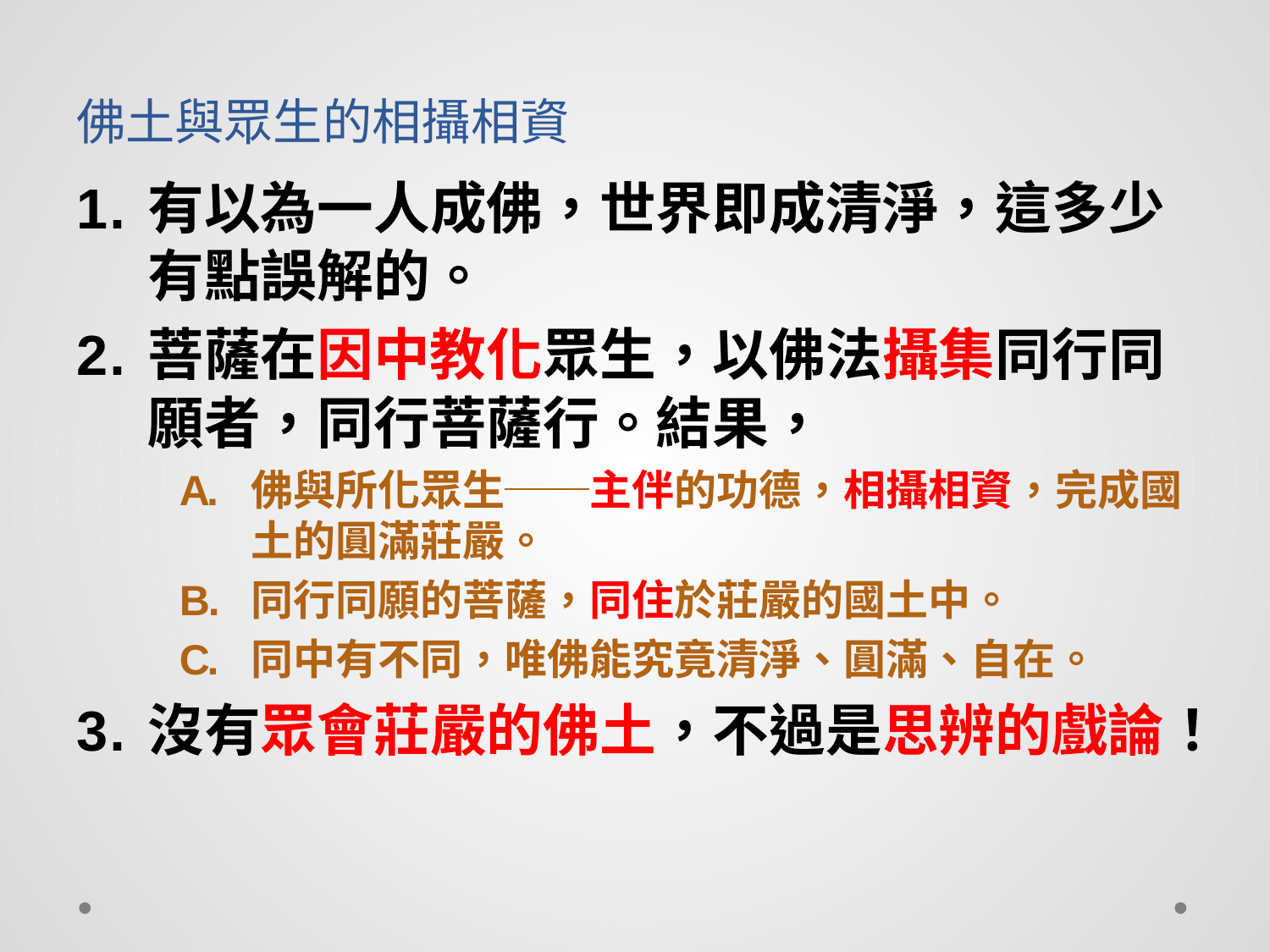

# 佛土與眾生的相攝相資
有以為一人成佛，世界即成清淨，這多少有點誤解的。
菩薩在因中教化眾生，以佛法攝集同行同願者，同行菩薩行。結果，
佛與所化眾生──主伴的功德，相攝相資，完成國土的圓滿莊嚴。
同行同願的菩薩，同住於莊嚴的國土中。
同中有不同，唯佛能究竟清淨、圓滿、自在。
沒有眾會莊嚴的佛土，不過是思辨的戲論！